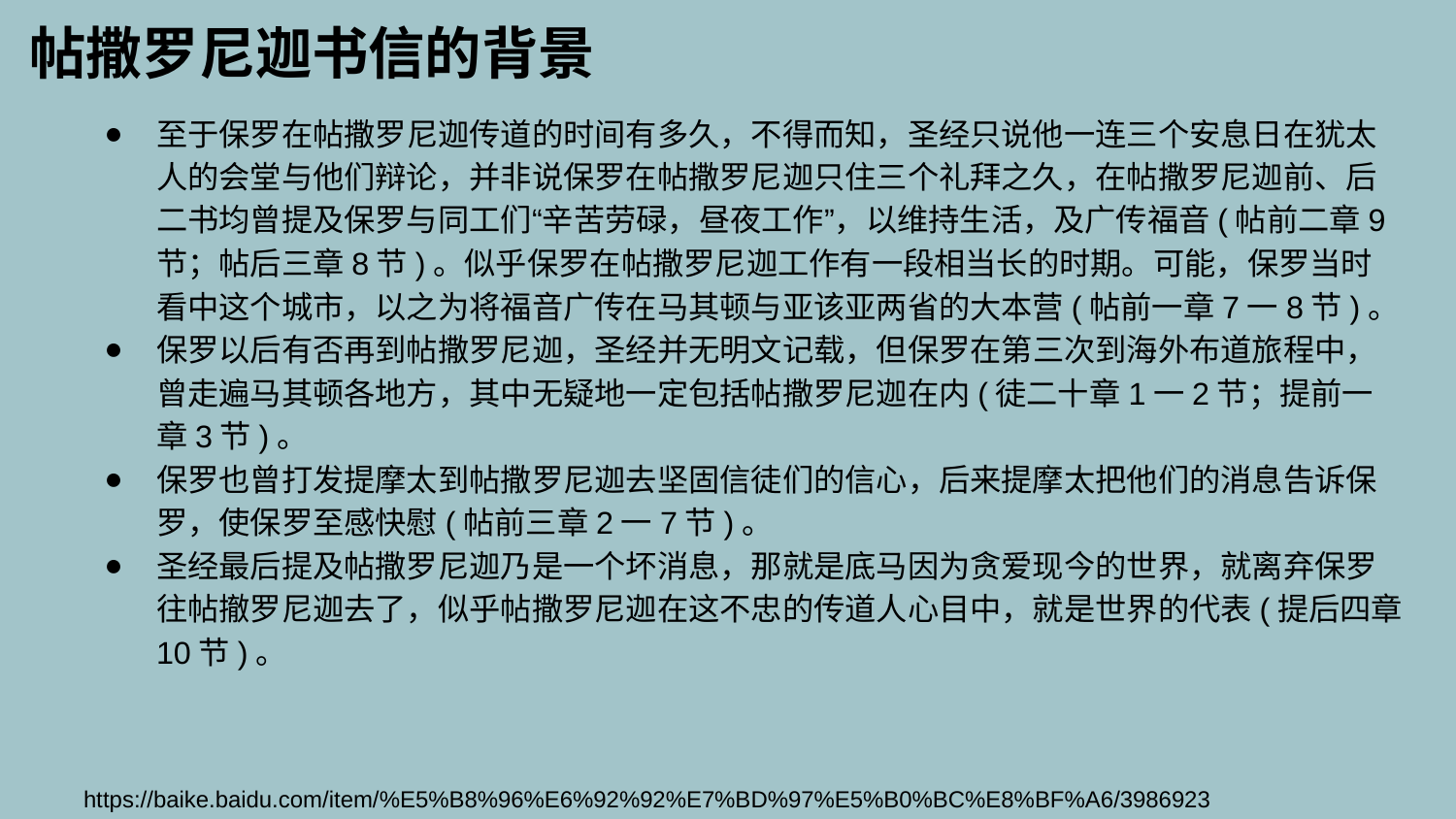

帖撒罗尼迦书信的背景

至于保罗在帖撒罗尼迦传道的时间有多久，不得而知，圣经只说他一连三个安息日在犹太人的会堂与他们辩论，并非说保罗在帖撒罗尼迦只住三个礼拜之久，在帖撒罗尼迦前、后二书均曾提及保罗与同工们“辛苦劳碌，昼夜工作”，以维持生活，及广传福音(帖前二章9节；帖后三章8节)。似乎保罗在帖撒罗尼迦工作有一段相当长的时期。可能，保罗当时看中这个城市，以之为将福音广传在马其顿与亚该亚两省的大本营(帖前一章7一8节)。
保罗以后有否再到帖撒罗尼迦，圣经并无明文记载，但保罗在第三次到海外布道旅程中，曾走遍马其顿各地方，其中无疑地一定包括帖撒罗尼迦在内(徒二十章1一2节；提前一章3节)。
保罗也曾打发提摩太到帖撒罗尼迦去坚固信徒们的信心，后来提摩太把他们的消息告诉保罗，使保罗至感快慰(帖前三章2一7节)。
圣经最后提及帖撒罗尼迦乃是一个坏消息，那就是底马因为贪爱现今的世界，就离弃保罗往帖撤罗尼迦去了，似乎帖撒罗尼迦在这不忠的传道人心目中，就是世界的代表(提后四章10节)。

https://baike.baidu.com/item/%E5%B8%96%E6%92%92%E7%BD%97%E5%B0%BC%E8%BF%A6/3986923